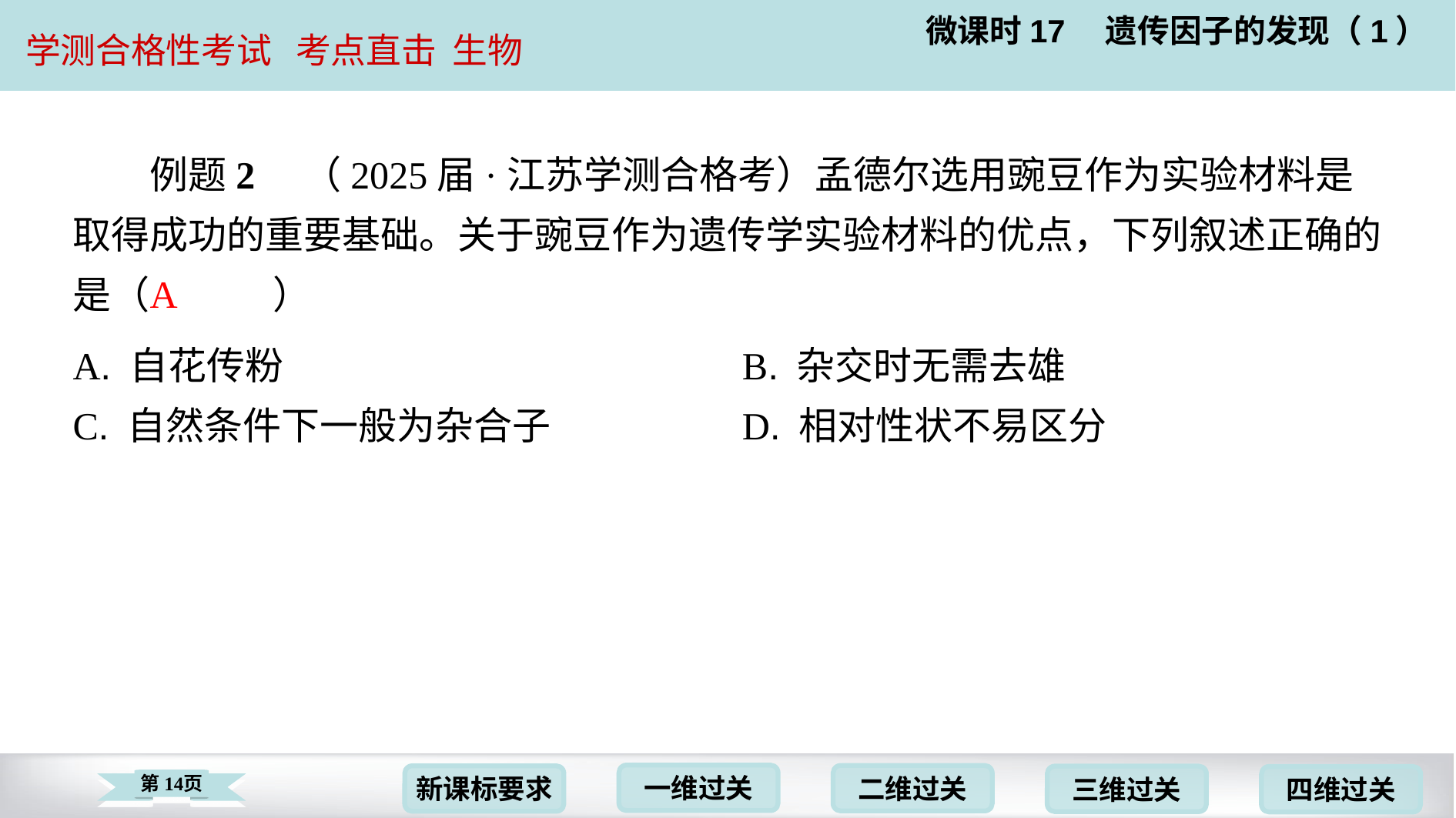

例题2　（2025届·江苏学测合格考）孟德尔选用豌豆作为实验材料是取得成功的重要基础。关于豌豆作为遗传学实验材料的优点，下列叙述正确的是（　A　）
A
| A. 自花传粉 | B. 杂交时无需去雄 |
| --- | --- |
| C. 自然条件下一般为杂合子 | D. 相对性状不易区分 |